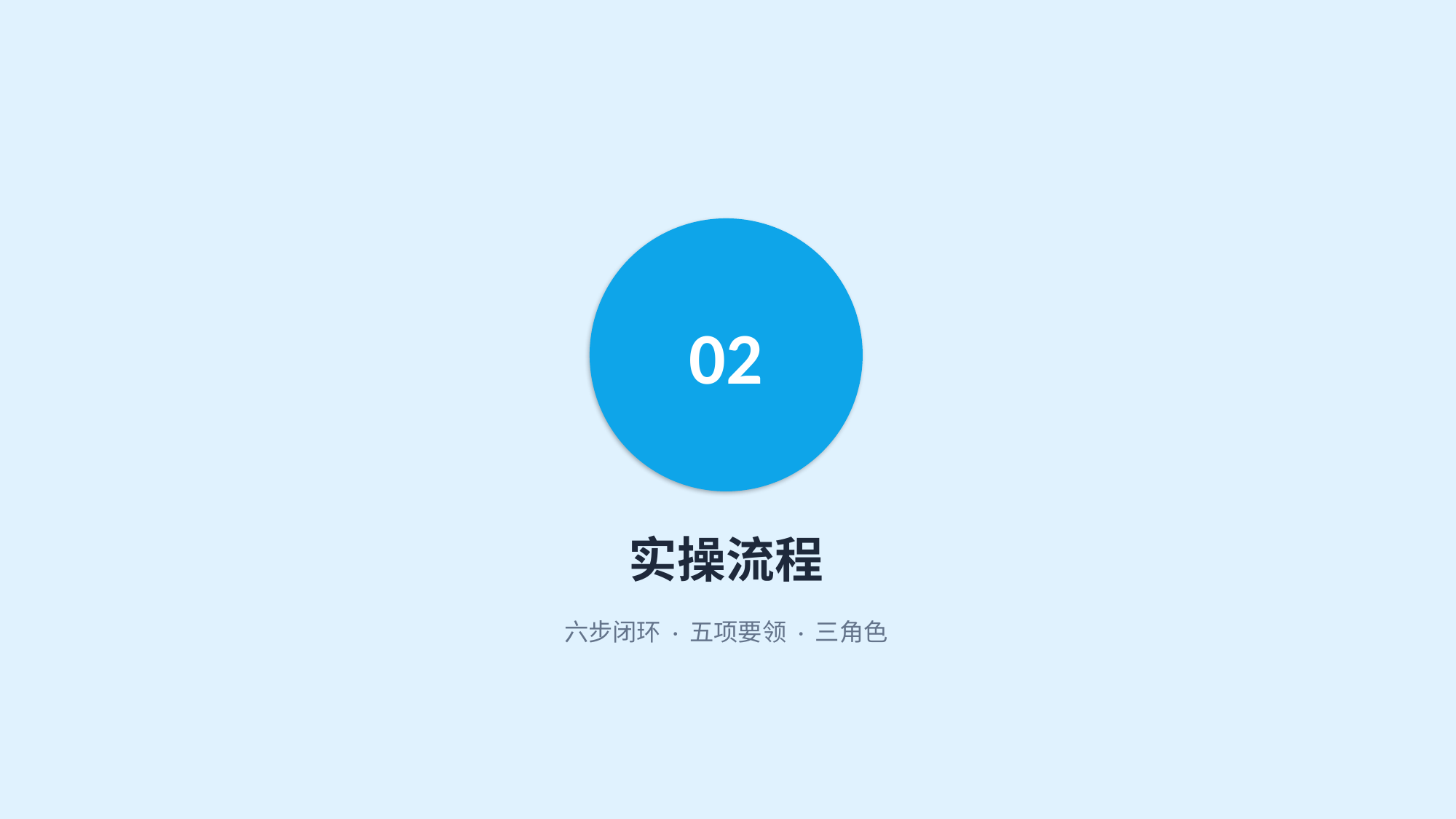

02
实操流程
六步闭环 · 五项要领 · 三角色